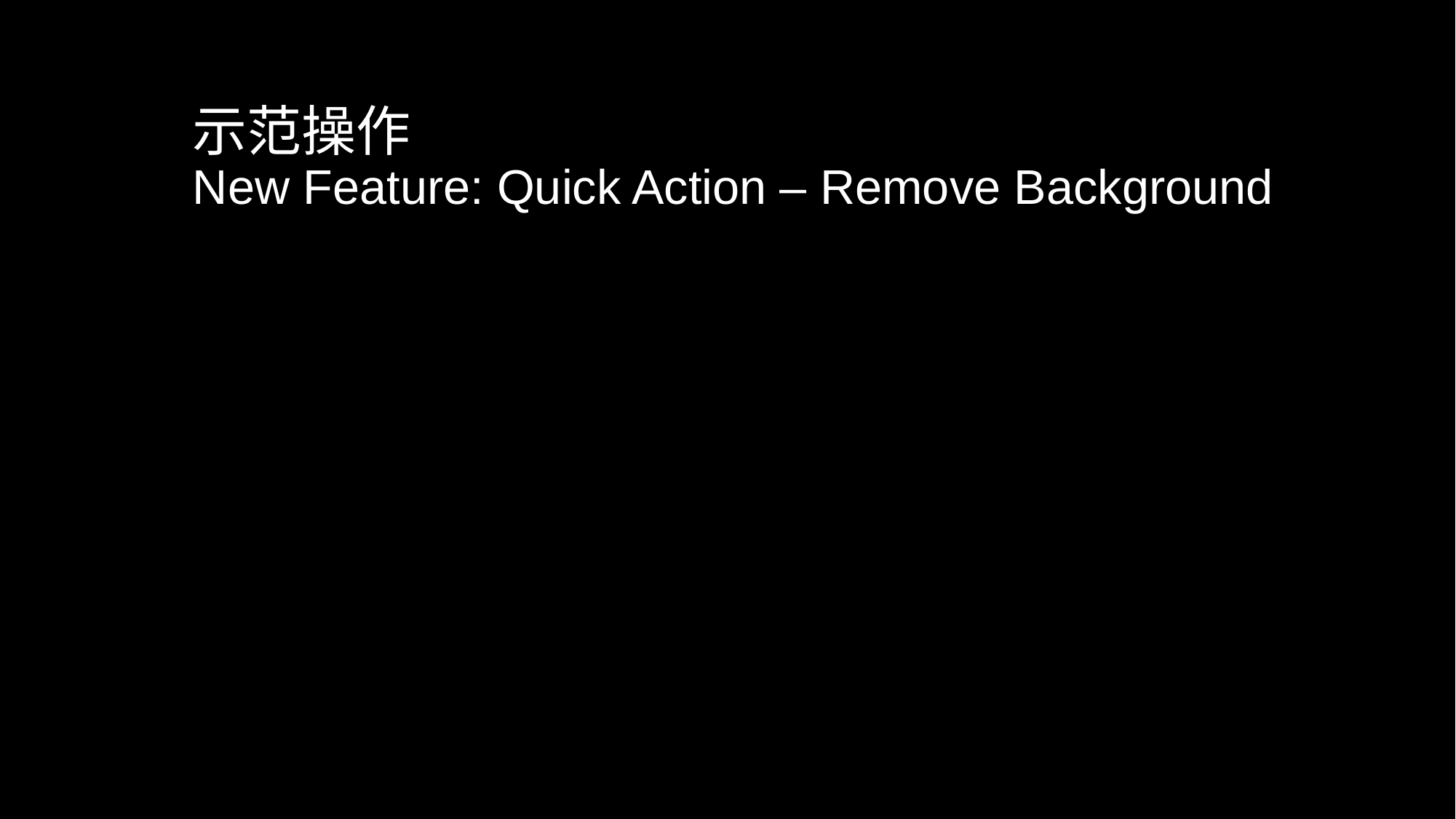

# 示范操作 New Feature: Quick Action – Remove Background

How to use Quick Action in Photoshop to Remove Background or Select Object